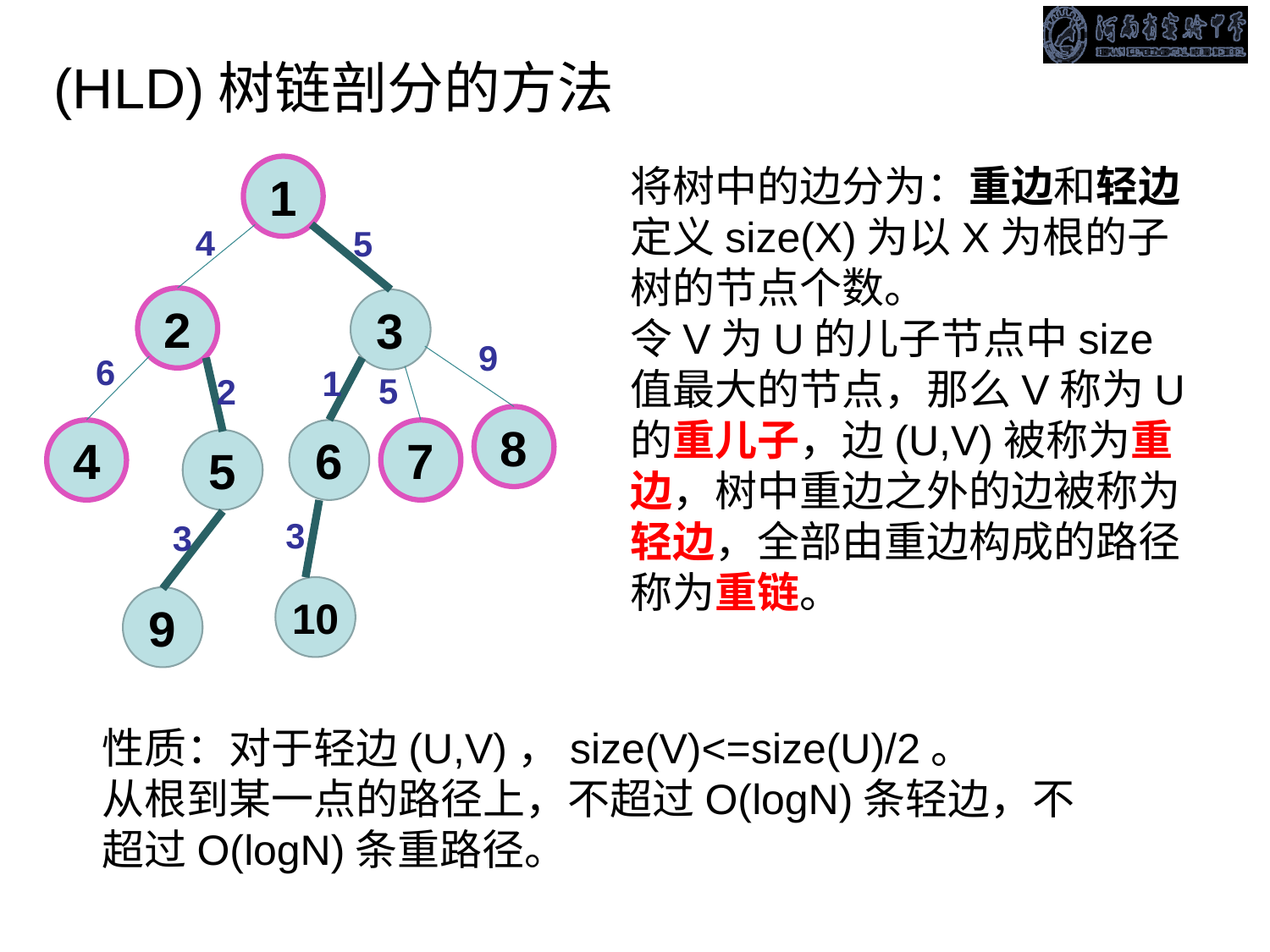

(HLD)树链剖分的方法
将树中的边分为：重边和轻边
定义size(X)为以X为根的子树的节点个数。
令V为U的儿子节点中size值最大的节点，那么V称为U的重儿子，边(U,V)被称为重边，树中重边之外的边被称为轻边，全部由重边构成的路径称为重链。

1
4
5
2
3
9
6
1
5
2
8
4
6
7
5
3
3
10
9
性质：对于轻边(U,V)，size(V)<=size(U)/2。
从根到某一点的路径上，不超过O(logN)条轻边，不超过O(logN)条重路径。